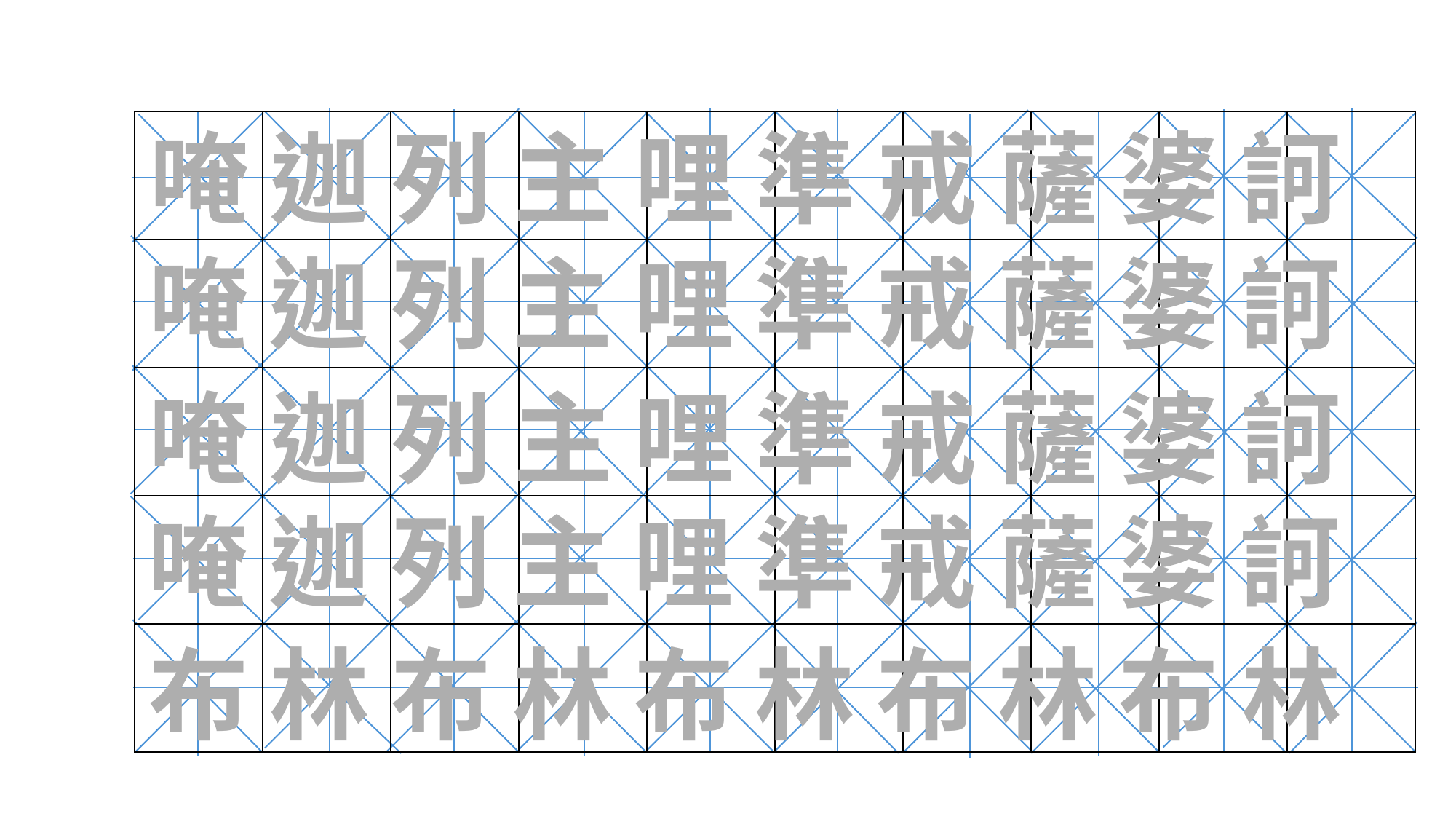

唵 迦 列 主 哩 準 戒 薩 婆 訶
|  |  |  |  |  |  |  |  |  |  |
| --- | --- | --- | --- | --- | --- | --- | --- | --- | --- |
|  |  |  |  |  |  |  |  |  |  |
|  |  |  |  |  |  |  |  |  |  |
|  |  |  |  |  |  |  |  |  |  |
|  |  |  |  |  |  |  |  |  |  |
唵 迦 列 主 哩 準 戒 薩 婆 訶
唵 迦 列 主 哩 準 戒 薩 婆 訶
唵 迦 列 主 哩 準 戒 薩 婆 訶
布 林 布 林 布 林 布 林 布 林